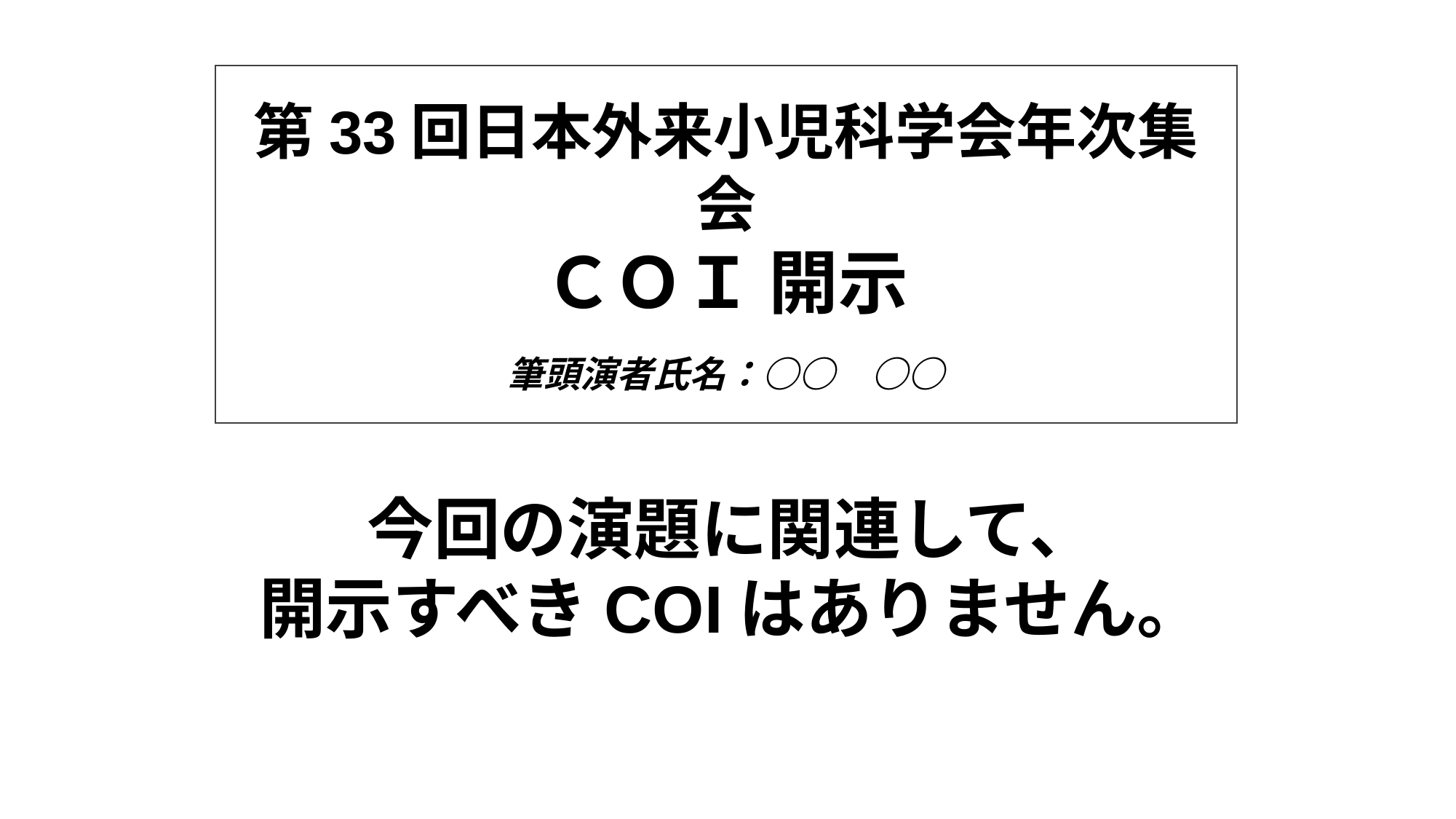

第33回日本外来小児科学会年次集会
ＣＯＩ 開示
　
筆頭演者氏名：○○　○○
今回の演題に関連して、
開示すべきCOIはありません。